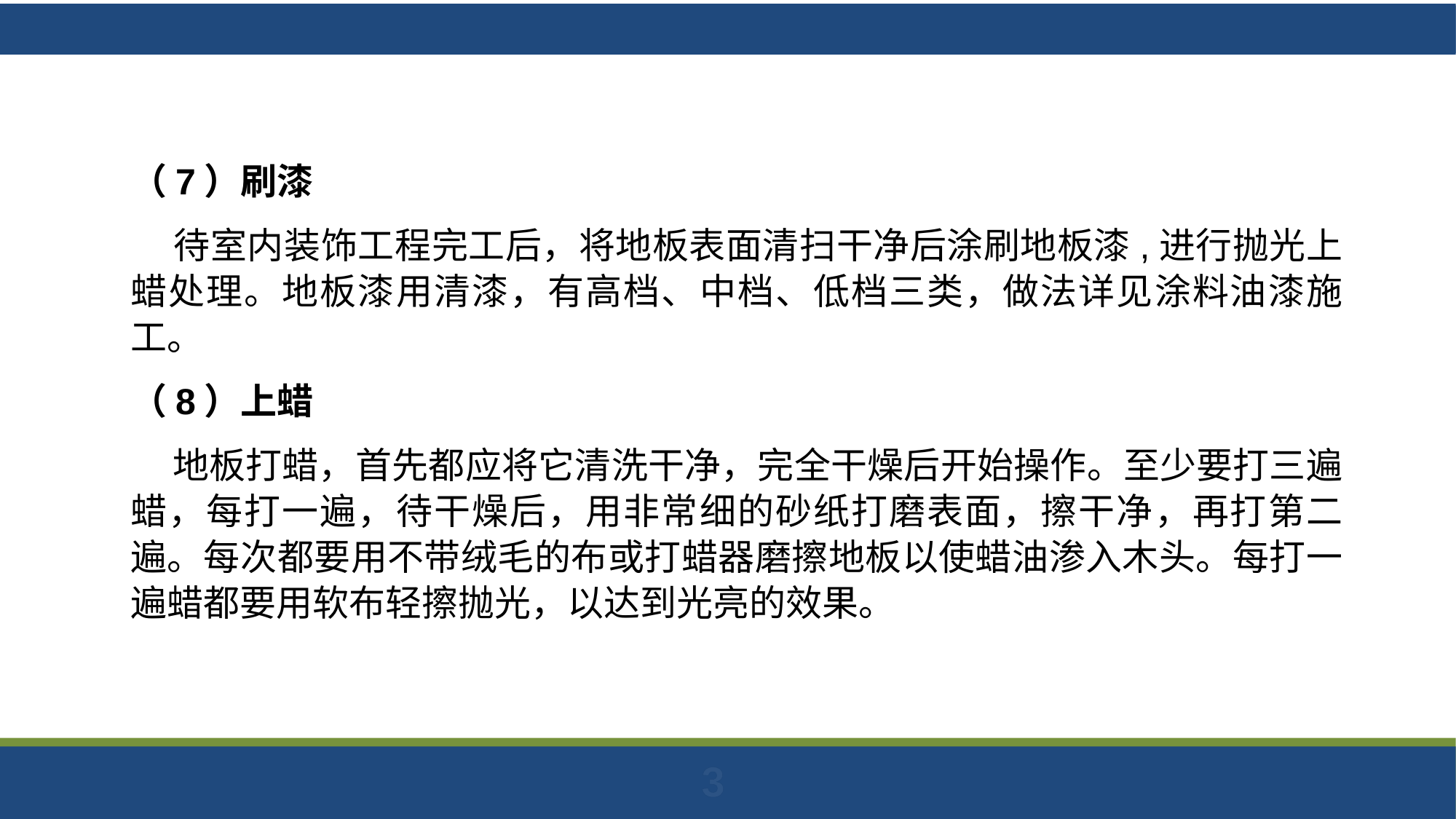

（7）刷漆
    待室内装饰工程完工后，将地板表面清扫干净后涂刷地板漆,进行抛光上蜡处理。地板漆用清漆，有高档、中档、低档三类，做法详见涂料油漆施工。
（8）上蜡
    地板打蜡，首先都应将它清洗干净，完全干燥后开始操作。至少要打三遍蜡，每打一遍，待干燥后，用非常细的砂纸打磨表面，擦干净，再打第二遍。每次都要用不带绒毛的布或打蜡器磨擦地板以使蜡油渗入木头。每打一遍蜡都要用软布轻擦抛光，以达到光亮的效果。

3